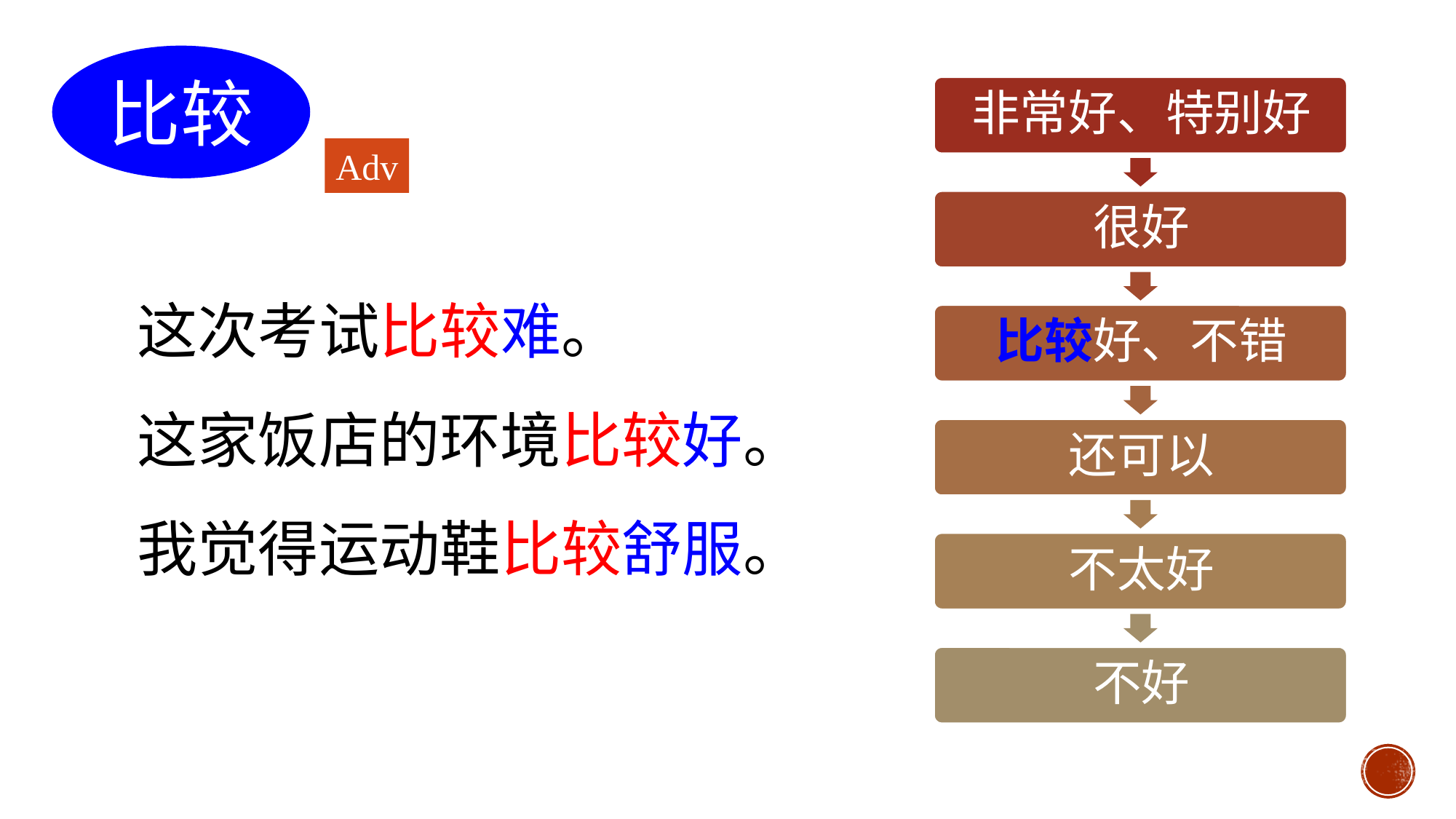

比较
非常好、特别好

很好

比较好、不错

还可以

不太好

不好
Adv
这次考试比较难。
这家饭店的环境比较好。
我觉得运动鞋比较舒服。